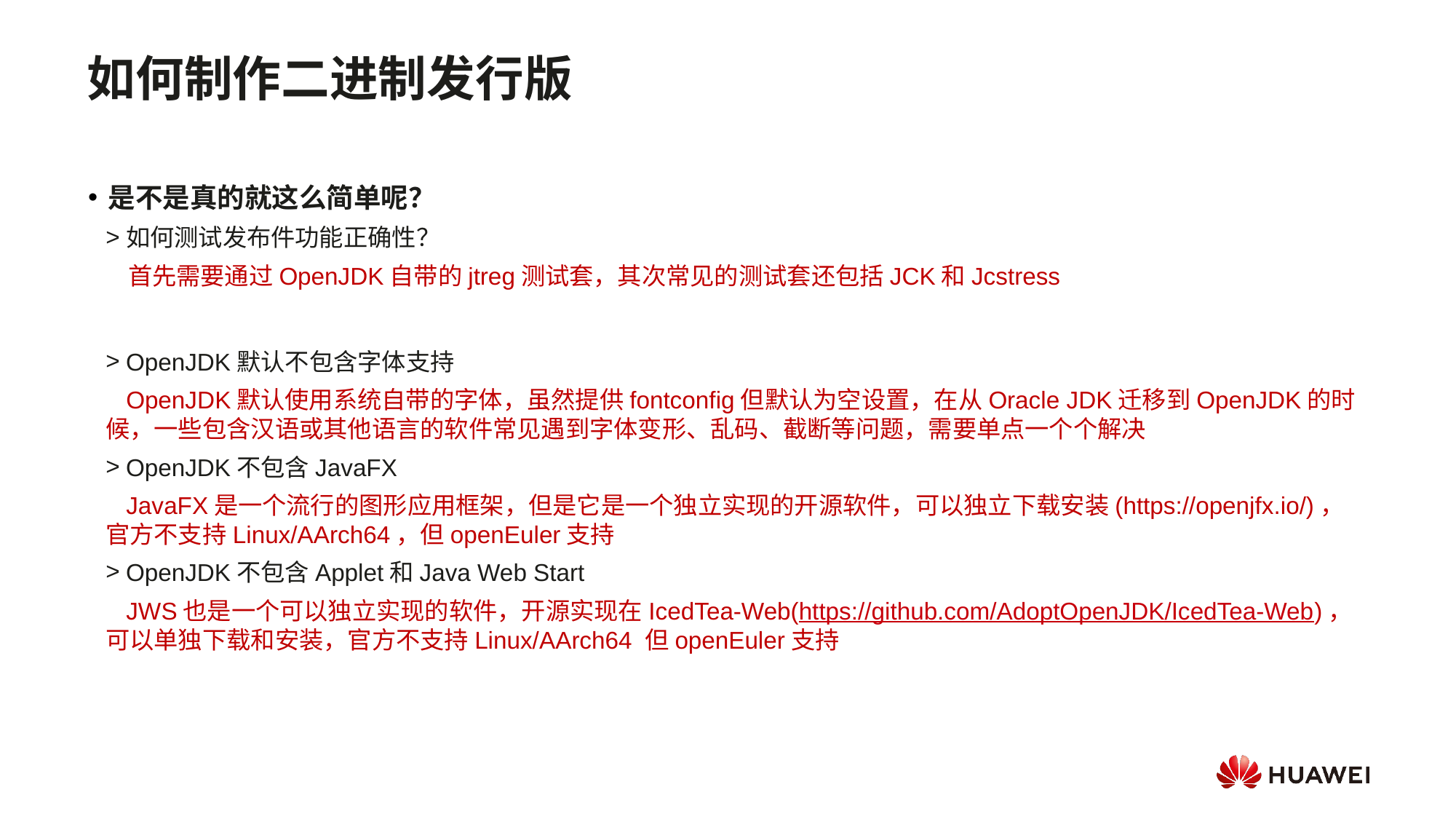

如何制作二进制发行版
是不是真的就这么简单呢？
如何测试发布件功能正确性？
   首先需要通过OpenJDK自带的jtreg测试套，其次常见的测试套还包括JCK和Jcstress

OpenJDK默认不包含字体支持
   OpenJDK默认使用系统自带的字体，虽然提供fontconfig但默认为空设置，在从Oracle JDK迁移到OpenJDK的时候，一些包含汉语或其他语言的软件常见遇到字体变形、乱码、截断等问题，需要单点一个个解决
OpenJDK不包含JavaFX
   JavaFX是一个流行的图形应用框架，但是它是一个独立实现的开源软件，可以独立下载安装(https://openjfx.io/)，官方不支持Linux/AArch64，但openEuler支持
OpenJDK不包含Applet和Java Web Start
   JWS也是一个可以独立实现的软件，开源实现在IcedTea-Web(https://github.com/AdoptOpenJDK/IcedTea-Web)，可以单独下载和安装，官方不支持Linux/AArch64 但openEuler支持